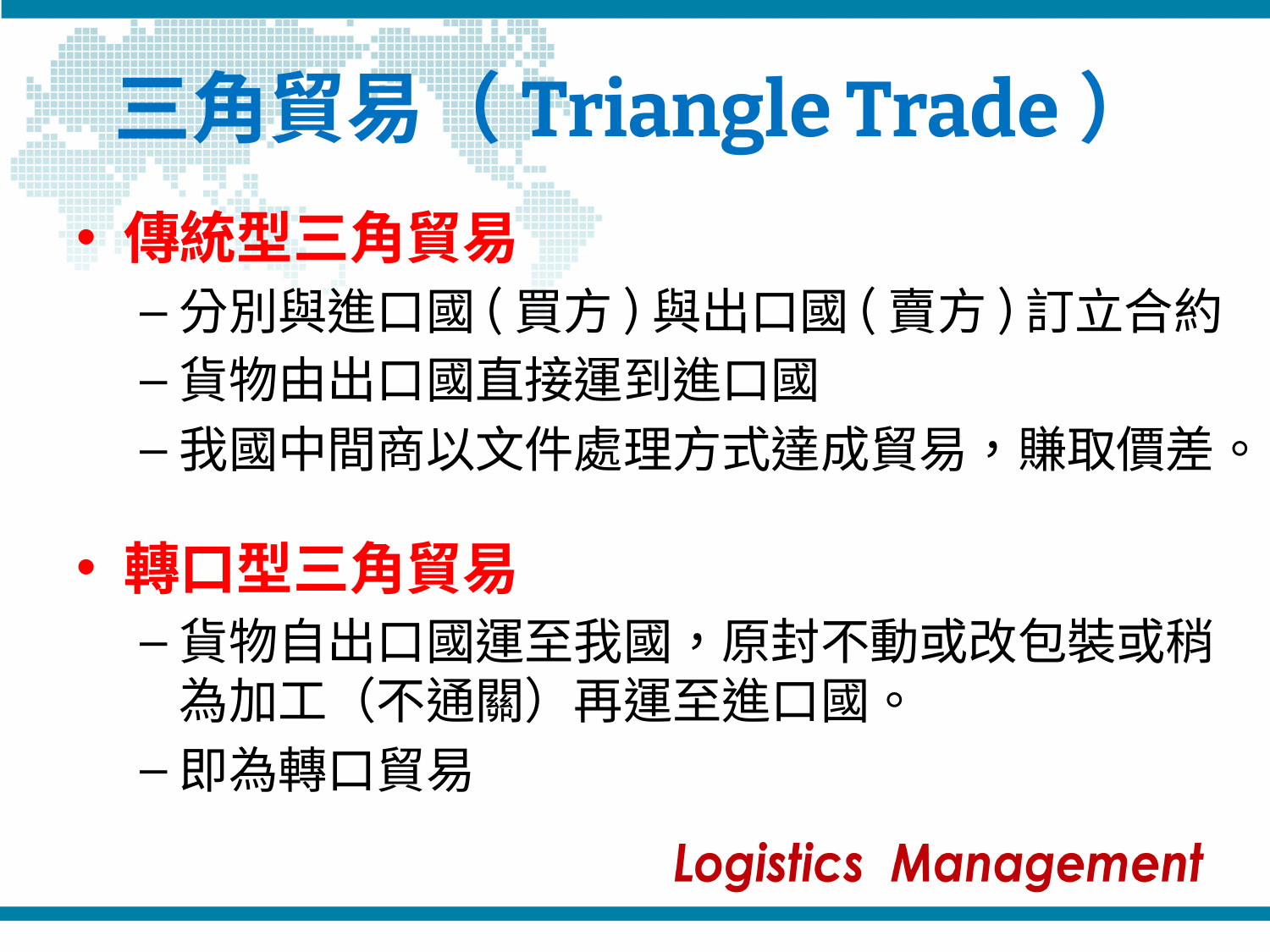

# 三角貿易（Triangle Trade）
傳統型三角貿易
分別與進口國(買方)與出口國(賣方)訂立合約
貨物由出口國直接運到進口國
我國中間商以文件處理方式達成貿易，賺取價差。

轉口型三角貿易
貨物自出口國運至我國，原封不動或改包裝或稍為加工（不通關）再運至進口國。
即為轉口貿易